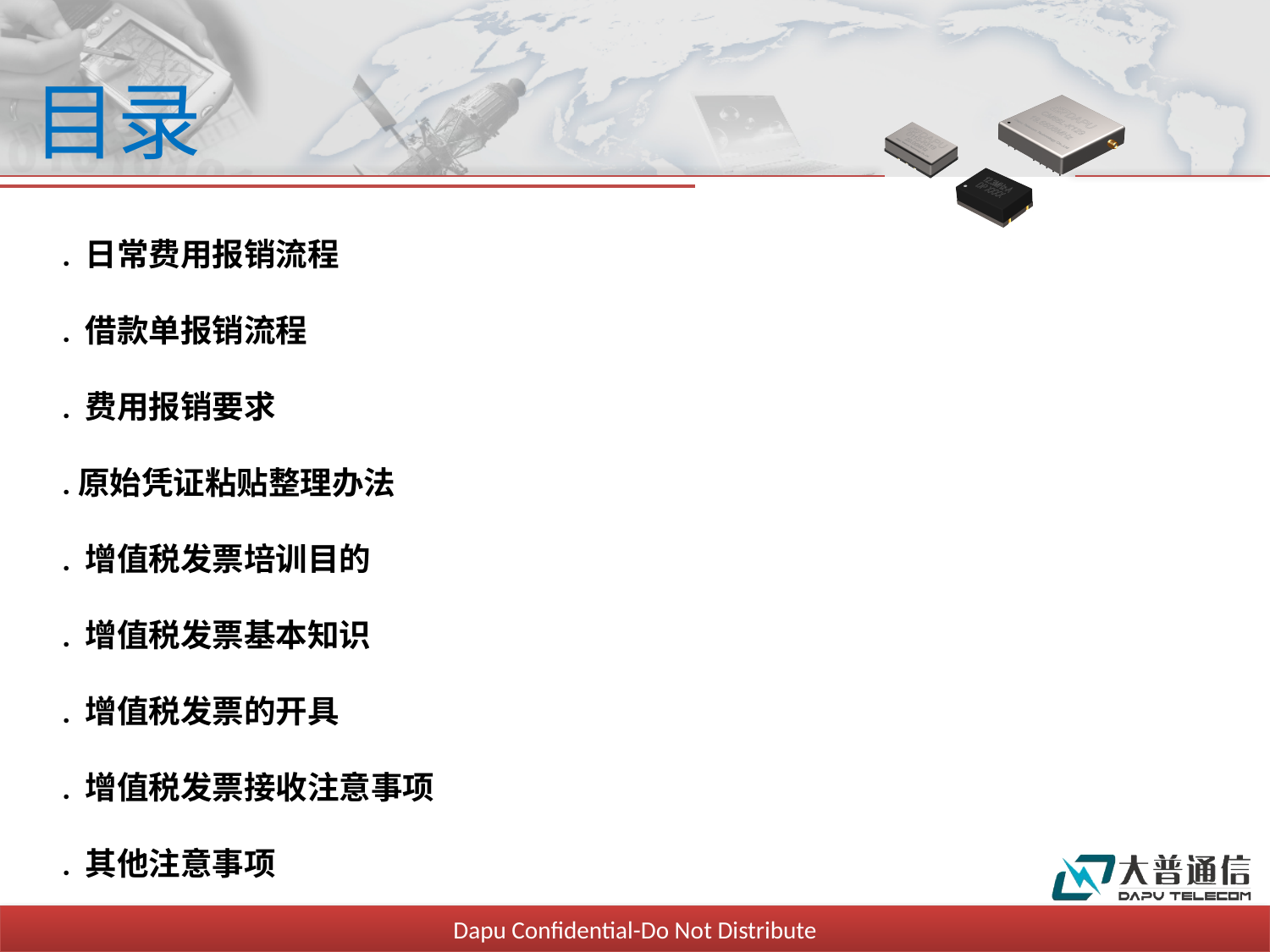

# 目录
. 日常费用报销流程

. 借款单报销流程

. 费用报销要求

.原始凭证粘贴整理办法

. 增值税发票培训目的

. 增值税发票基本知识

. 增值税发票的开具

. 增值税发票接收注意事项

. 其他注意事项